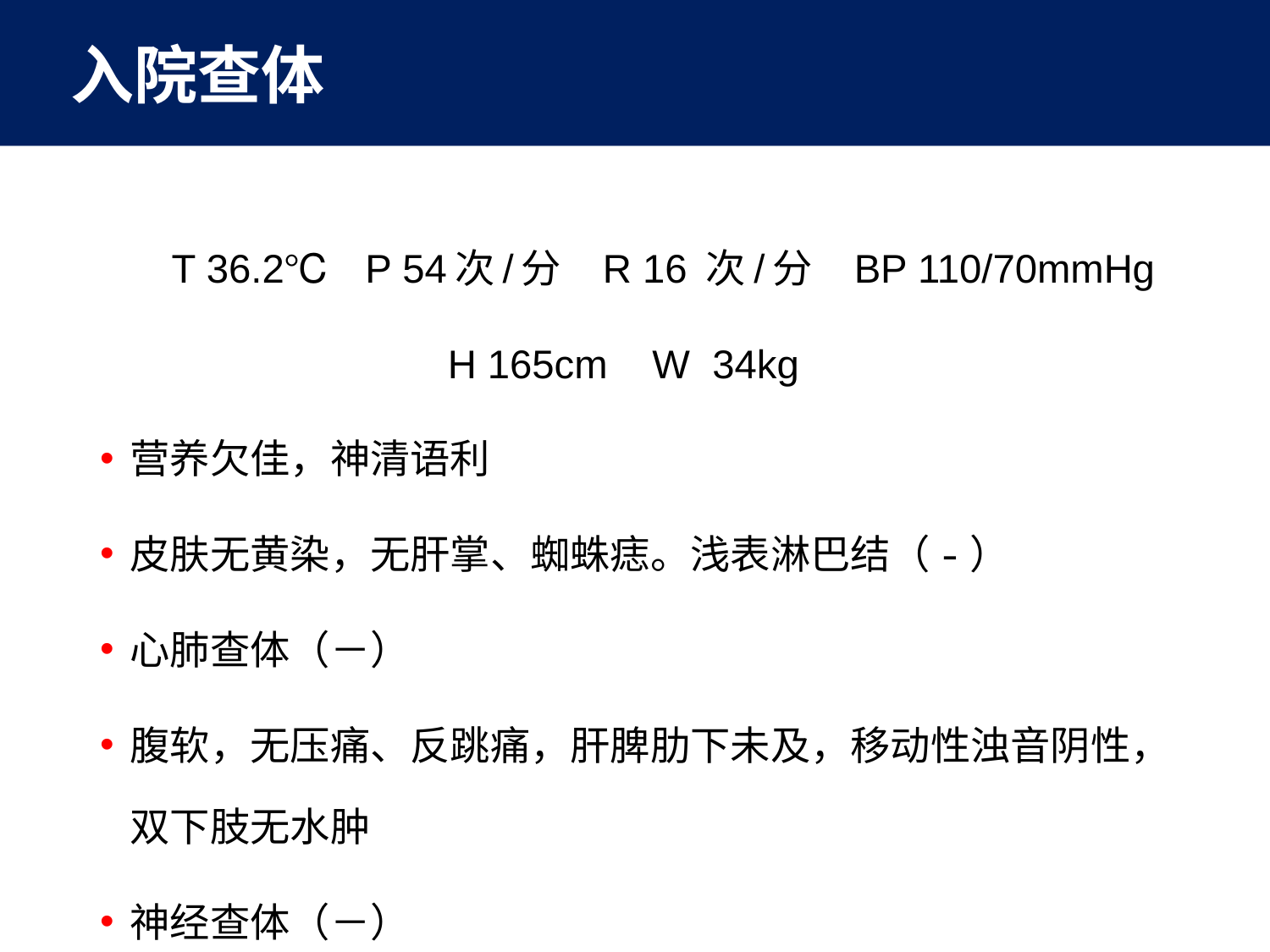

入院查体
   T 36.2℃   P 54次/分   R 16 次/分   BP 110/70mmHg
                               H 165cm    W  34kg
营养欠佳，神清语利
皮肤无黄染，无肝掌、蜘蛛痣。浅表淋巴结（-）
心肺查体（－）
腹软，无压痛、反跳痛，肝脾肋下未及，移动性浊音阴性，双下肢无水肿
神经查体（－）